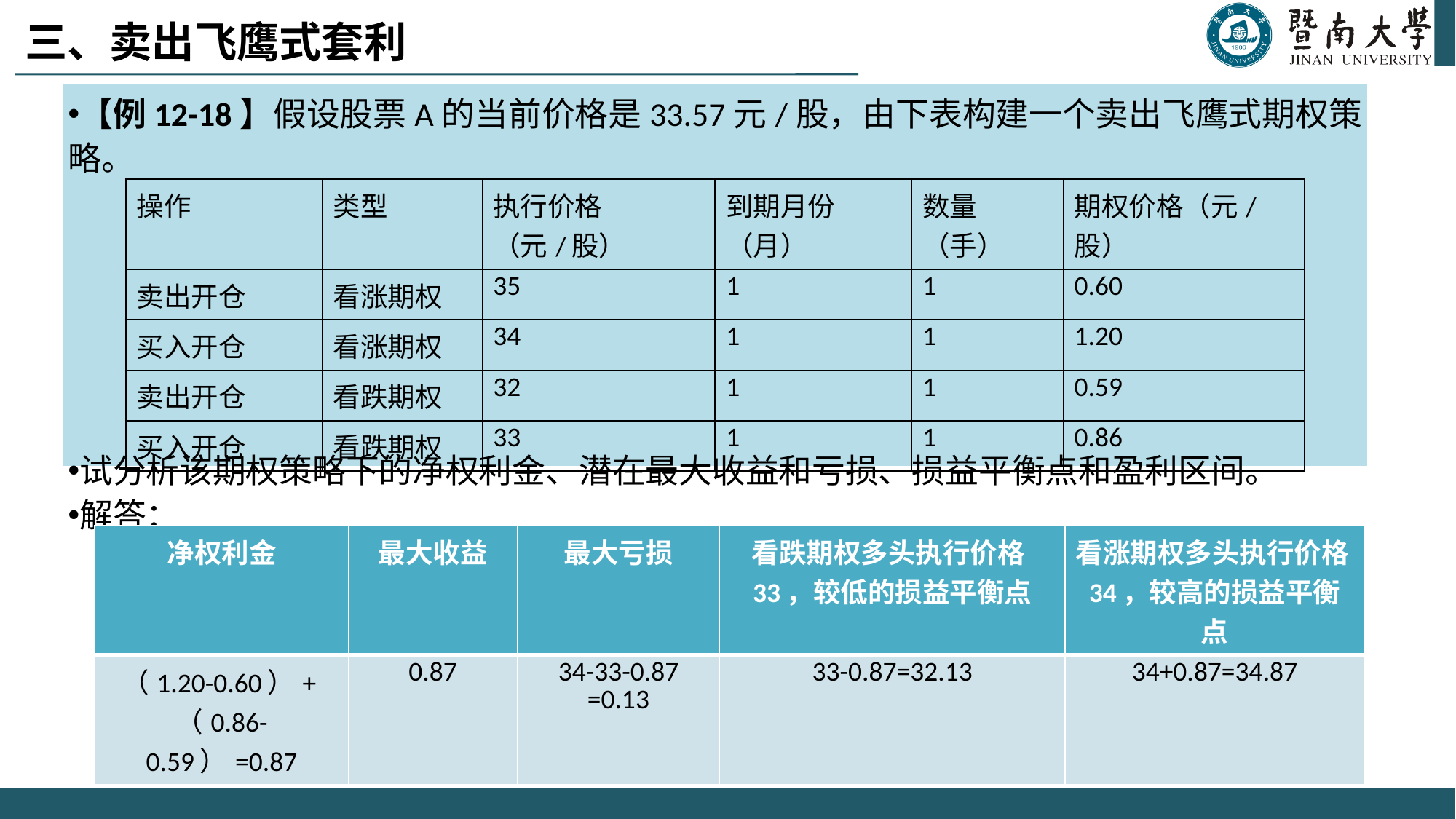

三、卖出飞鹰式套利

【例12-18】假设股票A的当前价格是33.57元/股，由下表构建一个卖出飞鹰式期权策略。

试分析该期权策略下的净权利金、潜在最大收益和亏损、损益平衡点和盈利区间。
解答：
| 操作 | 类型 | 执行价格（元/股） | 到期月份（月） | 数量（手） | 期权价格（元/股） |
| --- | --- | --- | --- | --- | --- |
| 卖出开仓 | 看涨期权 | 35 | 1 | 1 | 0.60 |
| 买入开仓 | 看涨期权 | 34 | 1 | 1 | 1.20 |
| 卖出开仓 | 看跌期权 | 32 | 1 | 1 | 0.59 |
| 买入开仓 | 看跌期权 | 33 | 1 | 1 | 0.86 |
| 净权利金 | 最大收益 | 最大亏损 | 看跌期权多头执行价格33，较低的损益平衡点 | 看涨期权多头执行价格34，较高的损益平衡点 |
| --- | --- | --- | --- | --- |
| （1.20-0.60）+（0.86-0.59）=0.87 | 0.87 | 34-33-0.87 =0.13 | 33-0.87=32.13 | 34+0.87=34.87 |